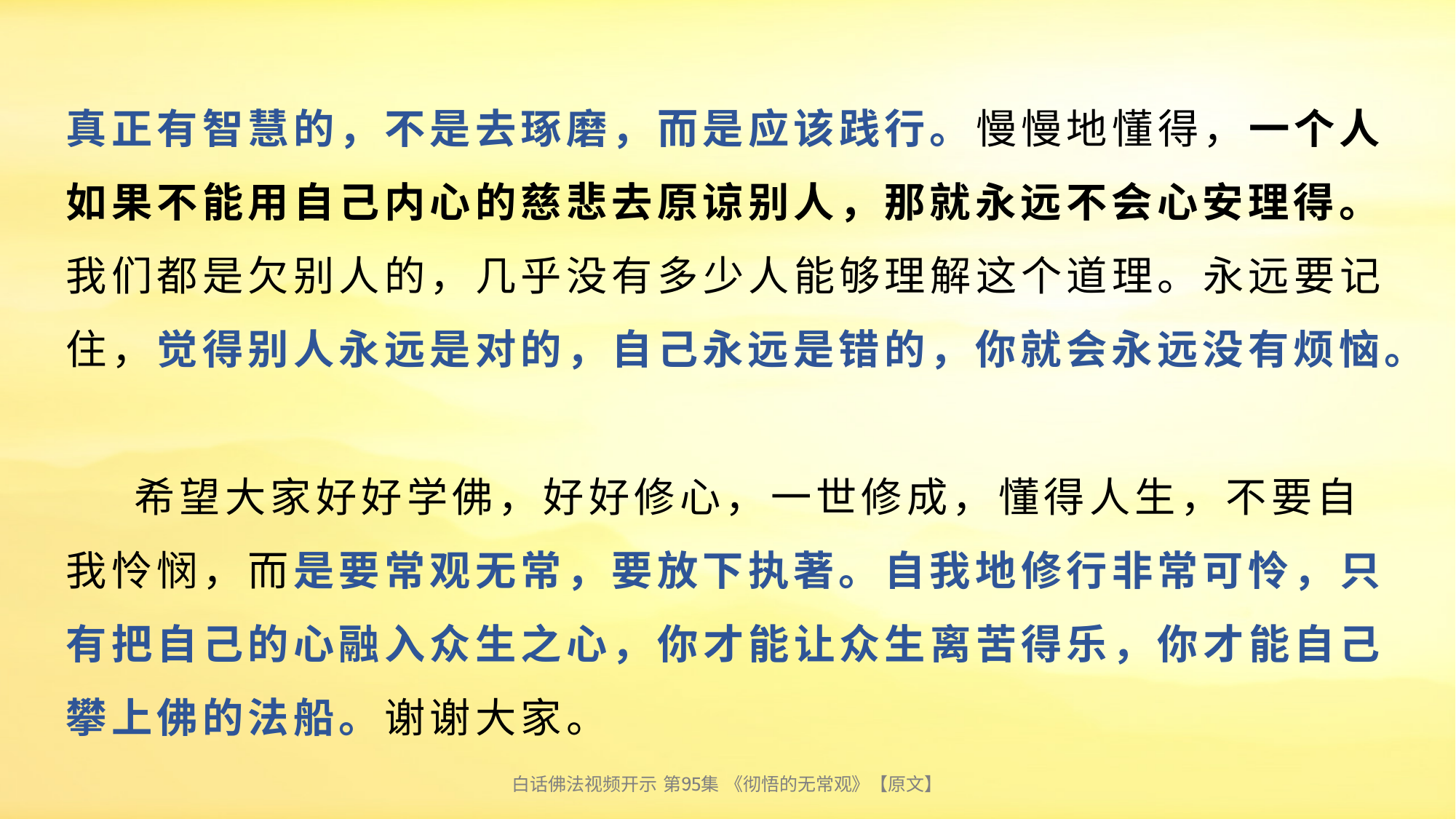

# 真正有智慧的，不是去琢磨，而是应该践行。慢慢地懂得，一个人如果不能用自己内心的慈悲去原谅别人，那就永远不会心安理得。我们都是欠别人的，几乎没有多少人能够理解这个道理。永远要记住，觉得别人永远是对的，自己永远是错的，你就会永远没有烦恼。 希望大家好好学佛，好好修心，一世修成，懂得人生，不要自我怜悯，而是要常观无常，要放下执著。自我地修行非常可怜，只有把自己的心融入众生之心，你才能让众生离苦得乐，你才能自己攀上佛的法船。谢谢大家。
白话佛法视频开示 第95集 《彻悟的无常观》【原文】